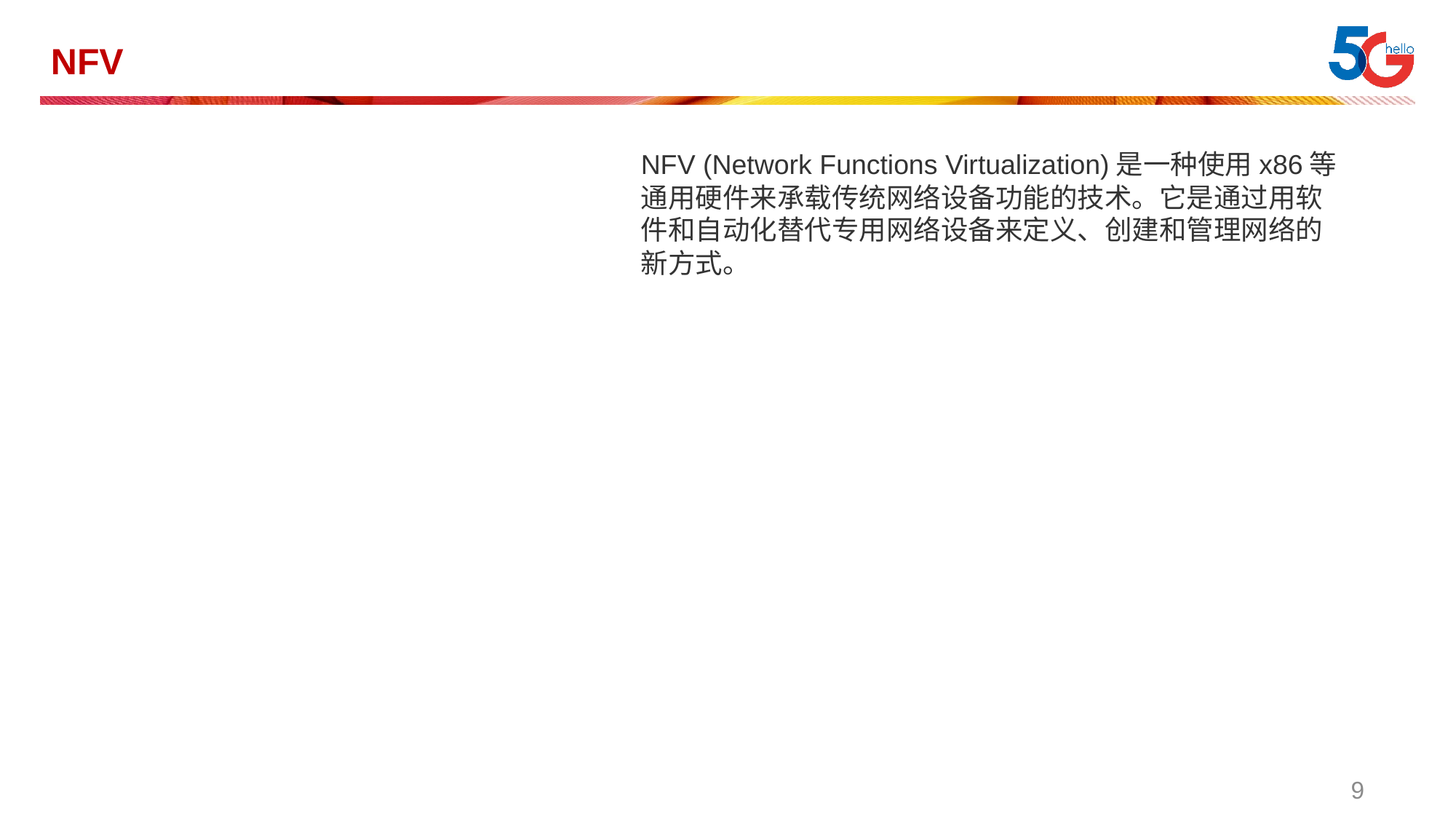

# NFV
NFV (Network Functions Virtualization)是一种使用x86等通用硬件来承载传统网络设备功能的技术。它是通过用软件和自动化替代专用网络设备来定义、创建和管理网络的新方式。